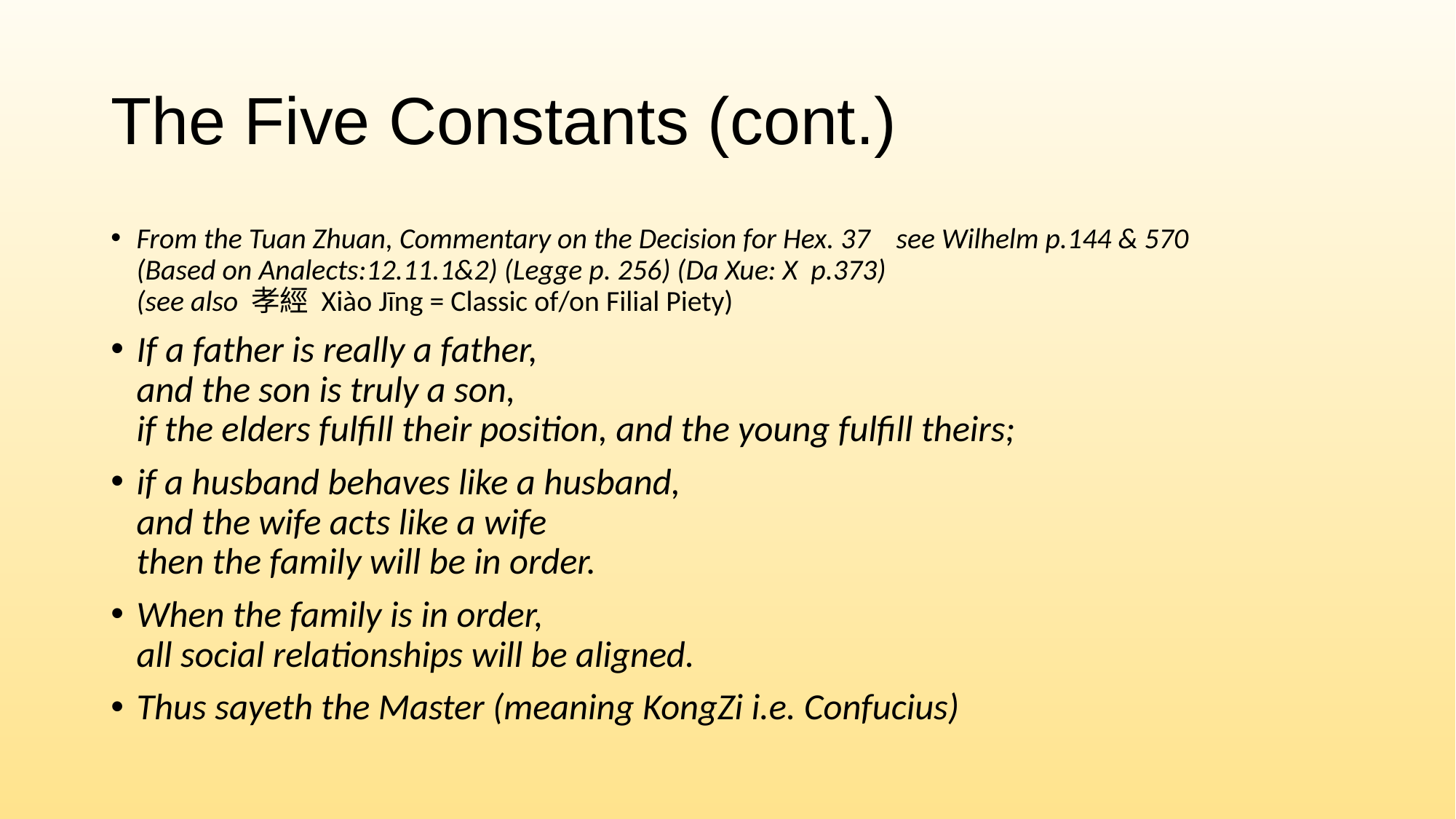

# The Five Constants (cont.)
From the Tuan Zhuan, Commentary on the Decision for Hex. 37  	see Wilhelm p.144 & 570
(Based on Analects:12.11.1&2) (Legge p. 256) (Da Xue: X  p.373)
(see also 孝經 Xiào Jīng = Classic of/on Filial Piety)
If a father is really a father,
and the son is truly a son,
if the elders fulfill their position, and the young fulfill theirs;
if a husband behaves like a husband,
and the wife acts like a wife
then the family will be in order.
When the family is in order,
all social relationships will be aligned.
Thus sayeth the Master (meaning KongZi i.e. Confucius)